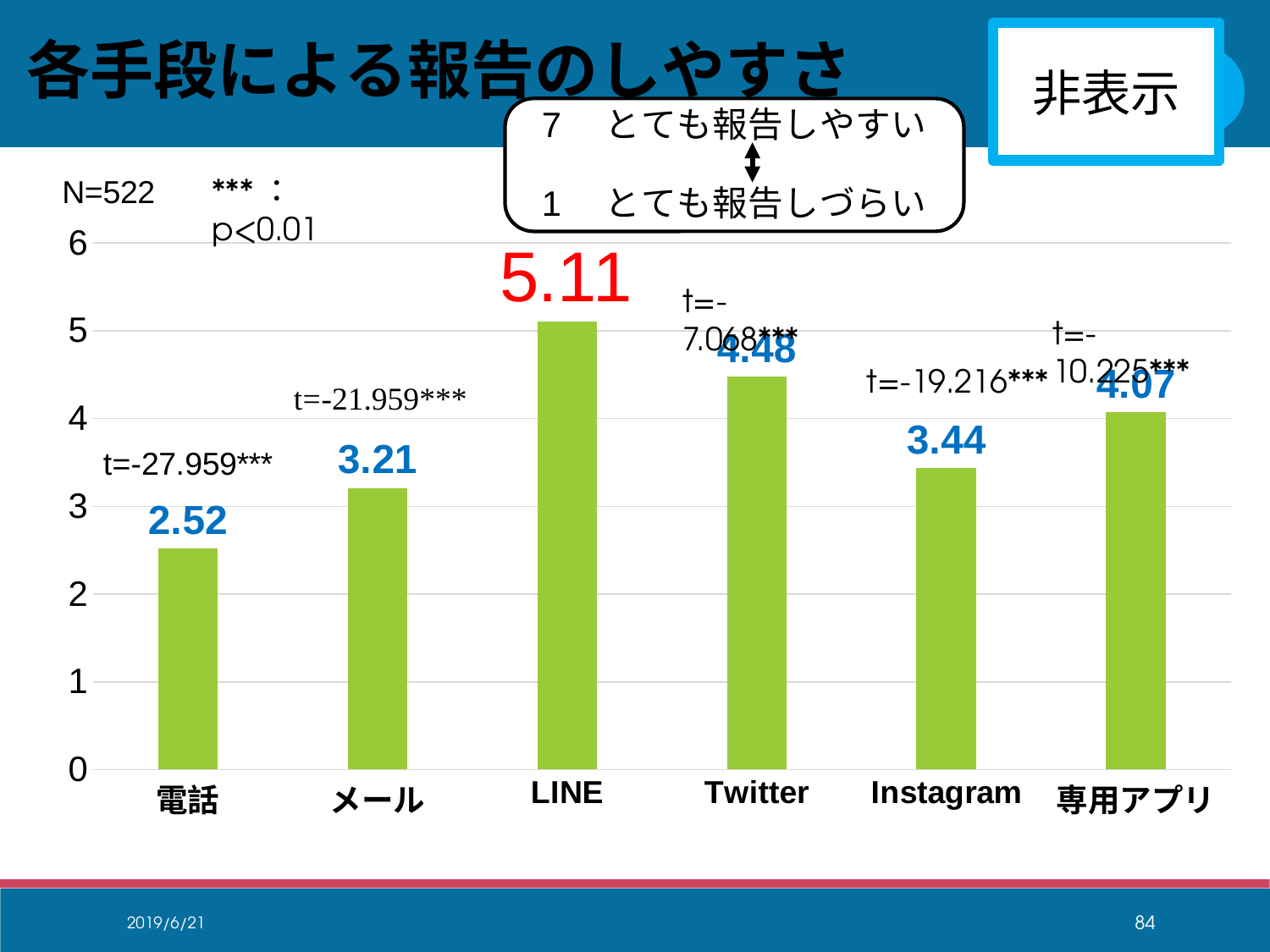

### Chart: 各手段による報告のしやすさ

| Category | 1~7の七段階測定の平均値 |
|---|---|
| 電話 | 2.52 |
| メール | 3.21 |
| LINE | 5.11 |
| Twitter | 4.48 |
| Instagram | 3.44 |
| 専用アプリ | 4.07 |
非表示
***：p<0.01

t=-7.068***
t=-10.225***

t=-19.216***
2019/6/21
84